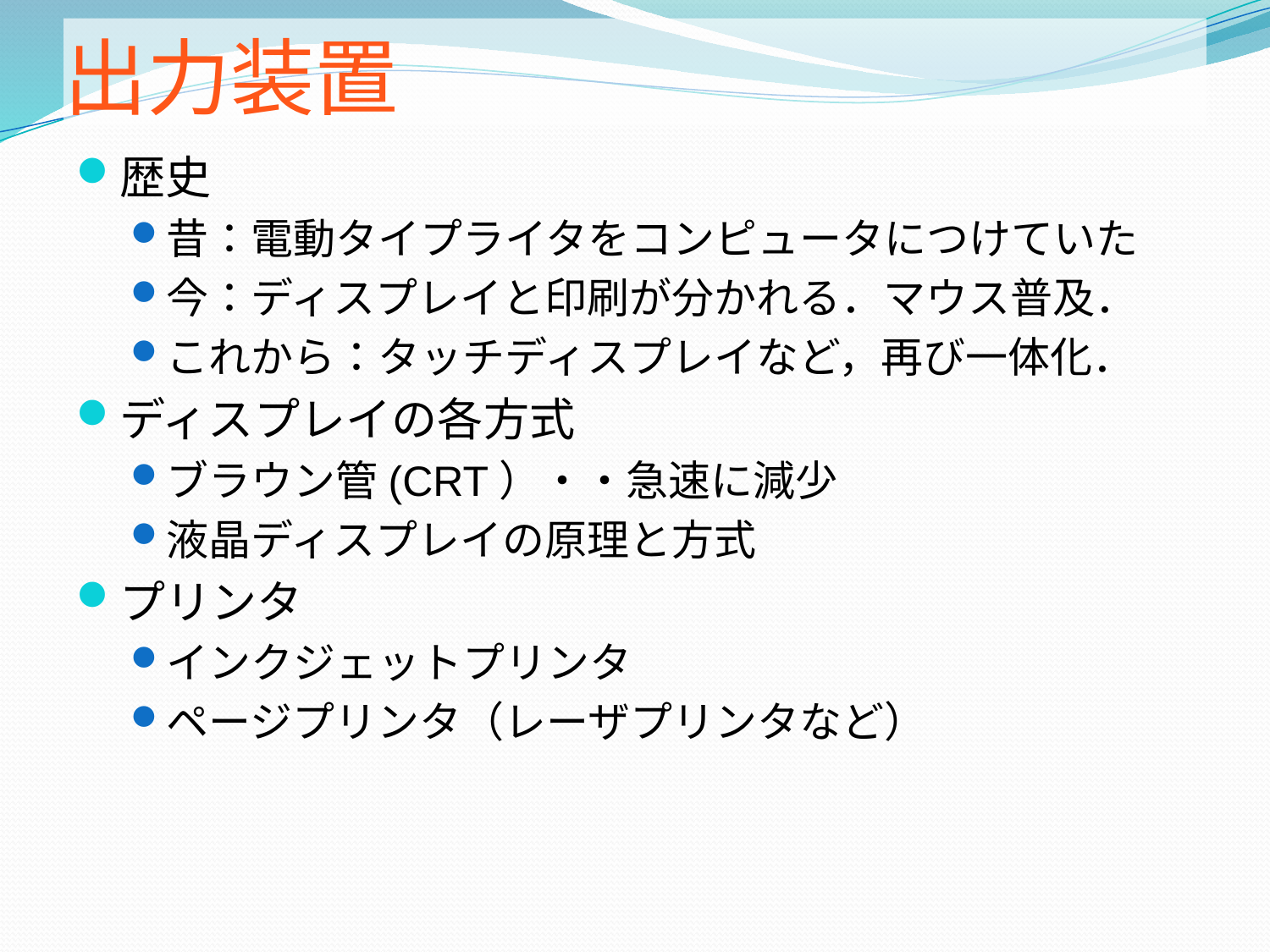

# 出力装置
歴史
昔：電動タイプライタをコンピュータにつけていた
今：ディスプレイと印刷が分かれる．マウス普及．
これから：タッチディスプレイなど，再び一体化．
ディスプレイの各方式
ブラウン管(CRT）・・急速に減少
液晶ディスプレイの原理と方式
プリンタ
インクジェットプリンタ
ページプリンタ（レーザプリンタなど）